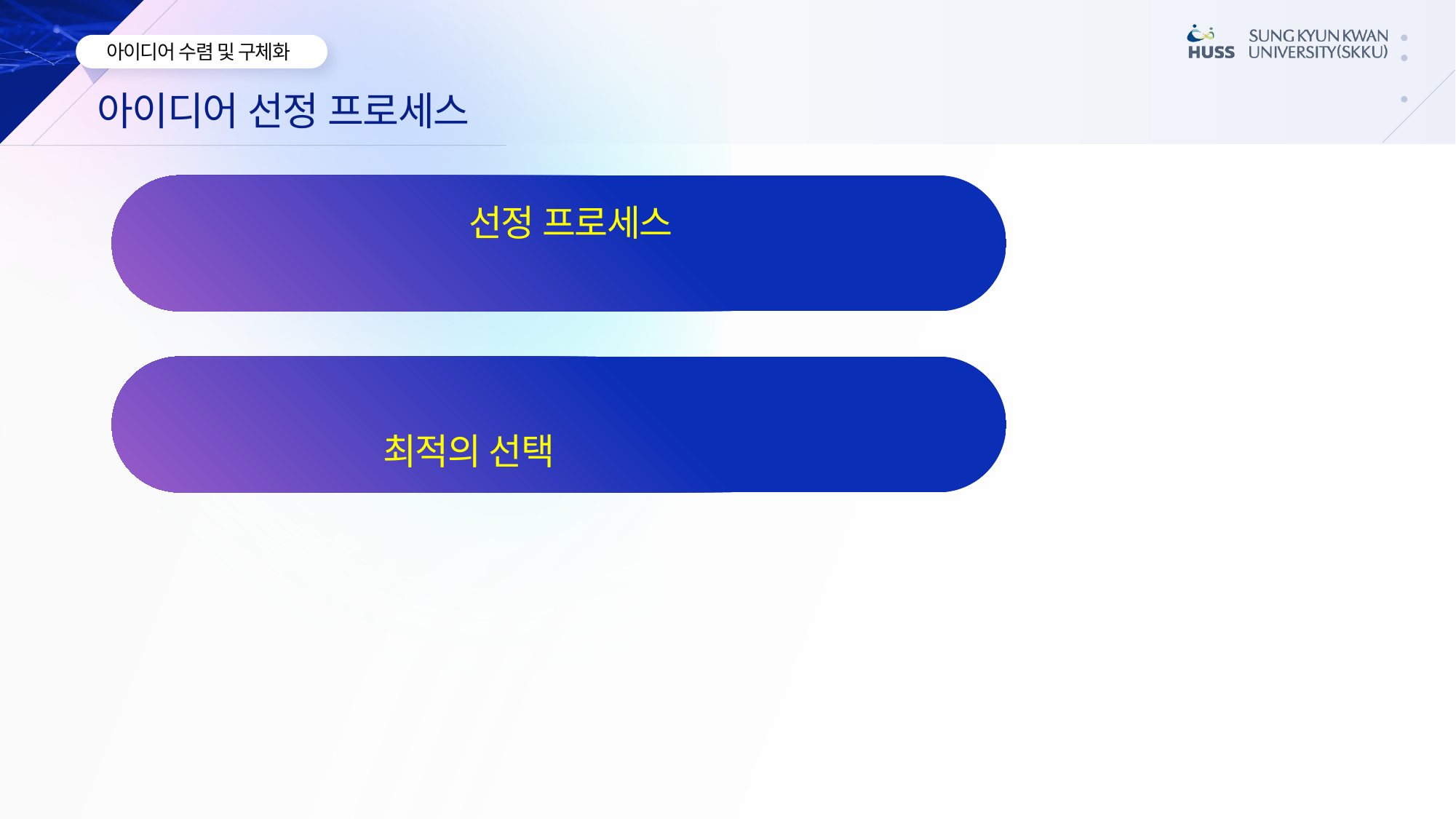

아이디어 선정 프로세스
체계적인 선정 프로세스를 통해
최종 실행 아이디어 결정
¿¿
다층적이고 신중한 검토를 거쳐
최적의 선택을 하는 과정